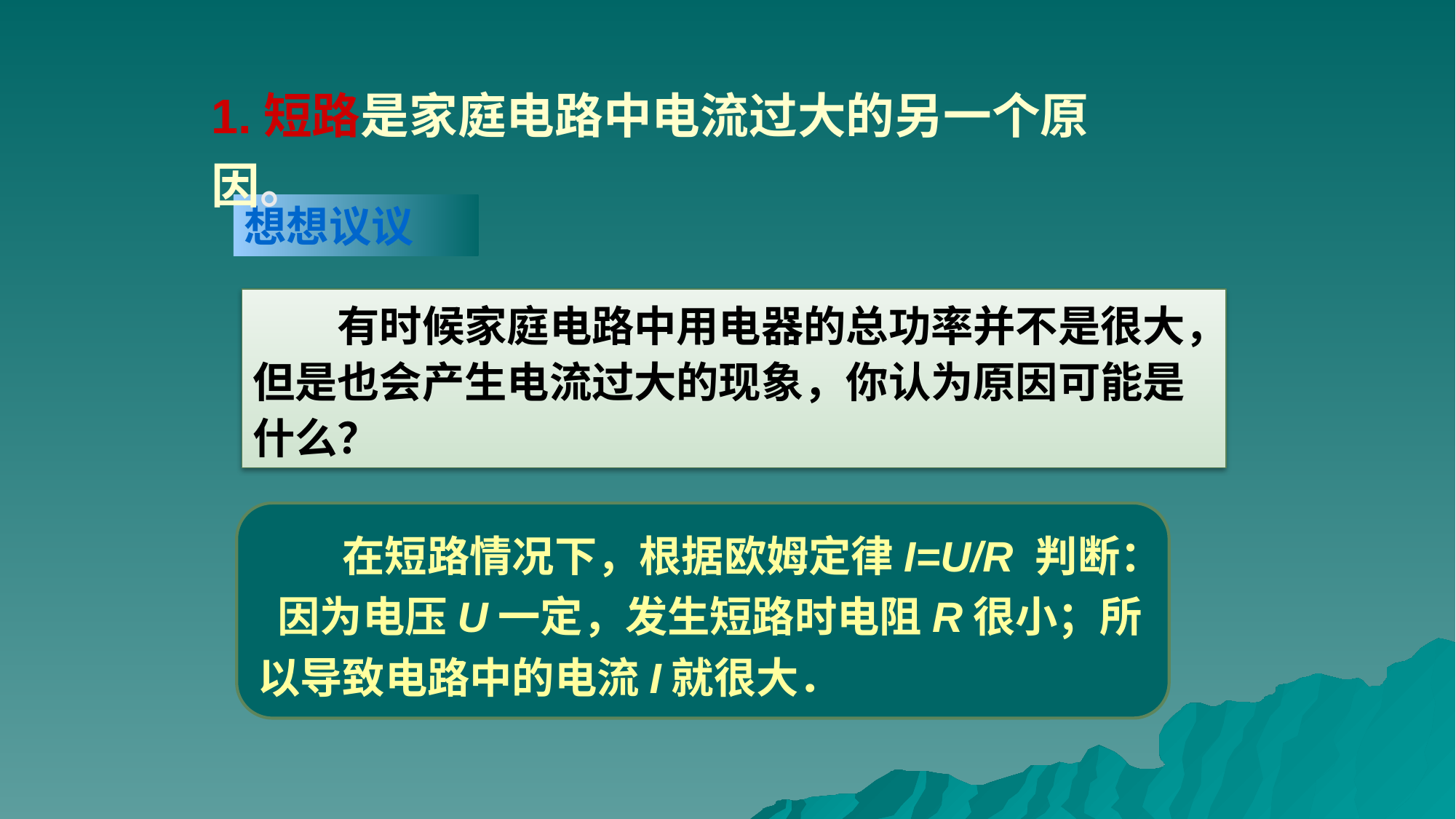

1.短路是家庭电路中电流过大的另一个原因。
想想议议
　　有时候家庭电路中用电器的总功率并不是很大，但是也会产生电流过大的现象，你认为原因可能是什么？
　　在短路情况下，根据欧姆定律I=U/R 判断：
 因为电压U一定，发生短路时电阻R很小；所以导致电路中的电流I就很大．